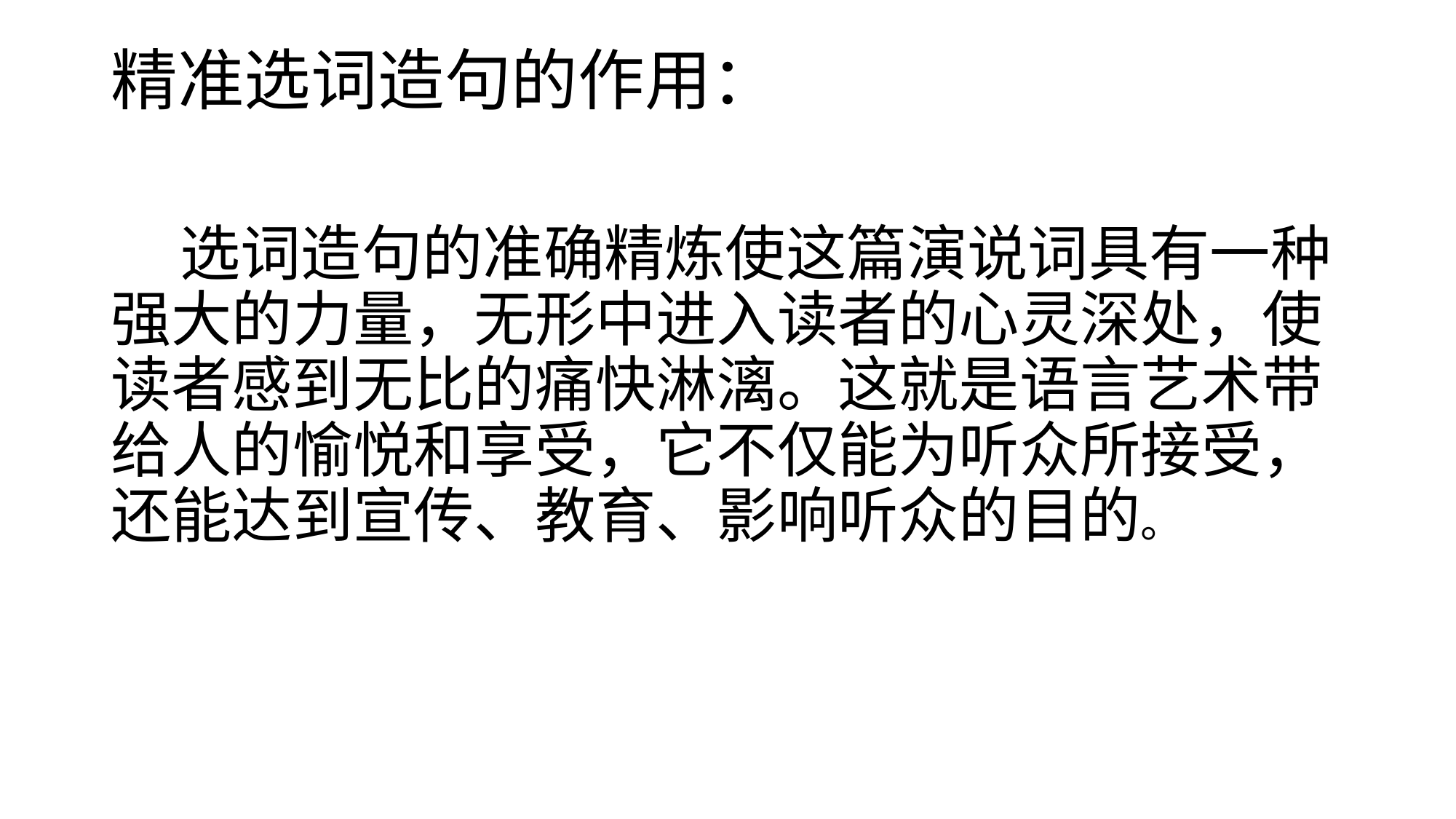

# 精准选词造句的作用：
    选词造句的准确精炼使这篇演说词具有一种强大的力量，无形中进入读者的心灵深处，使读者感到无比的痛快淋漓。这就是语言艺术带给人的愉悦和享受，它不仅能为听众所接受，还能达到宣传、教育、影响听众的目的。